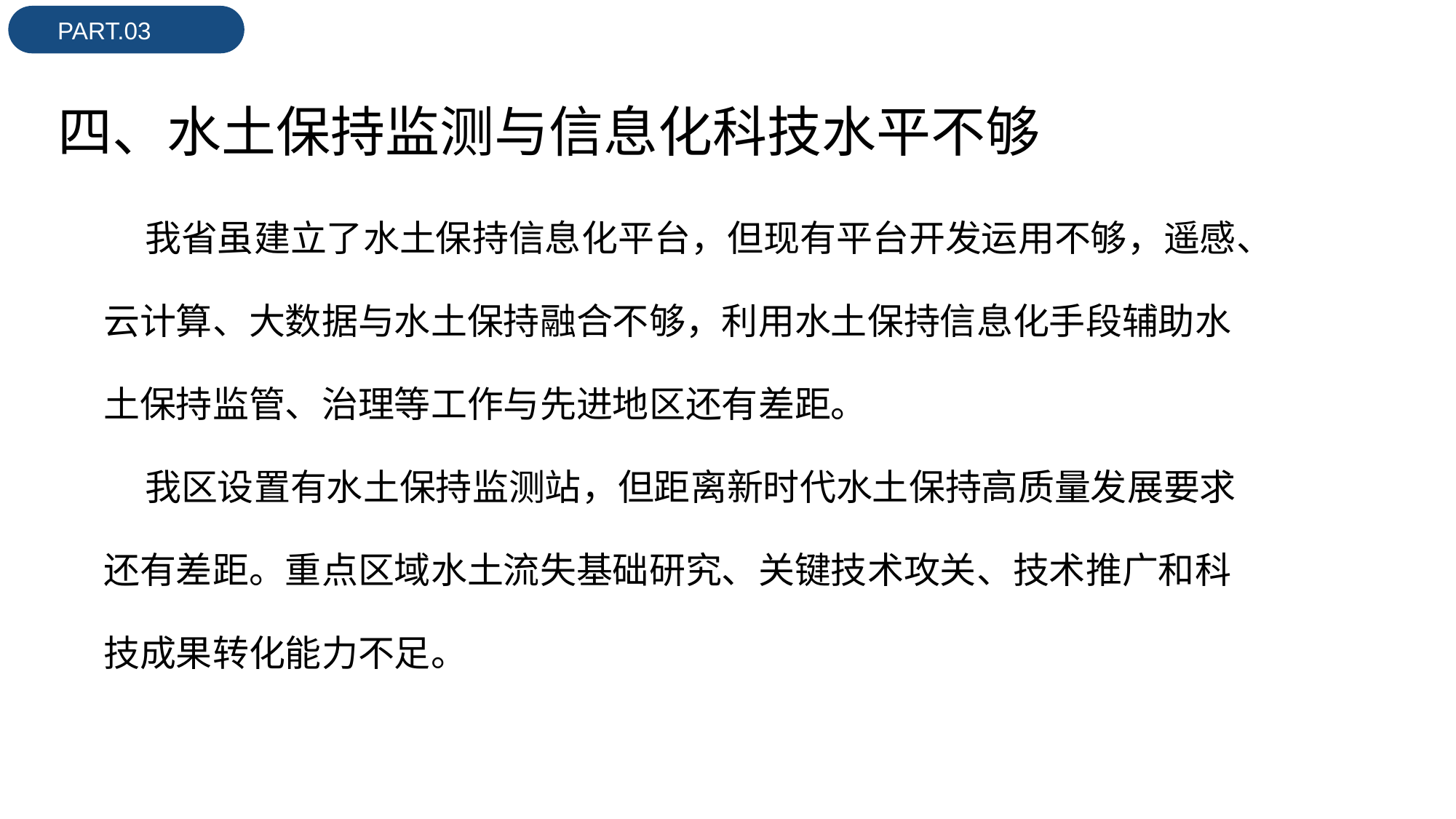

PART.03
四、水土保持监测与信息化科技水平不够
    我省虽建立了水土保持信息化平台，但现有平台开发运用不够，遥感、云计算、大数据与水土保持融合不够，利用水土保持信息化手段辅助水土保持监管、治理等工作与先进地区还有差距。
    我区设置有水土保持监测站，但距离新时代水土保持高质量发展要求还有差距。重点区域水土流失基础研究、关键技术攻关、技术推广和科技成果转化能力不足。